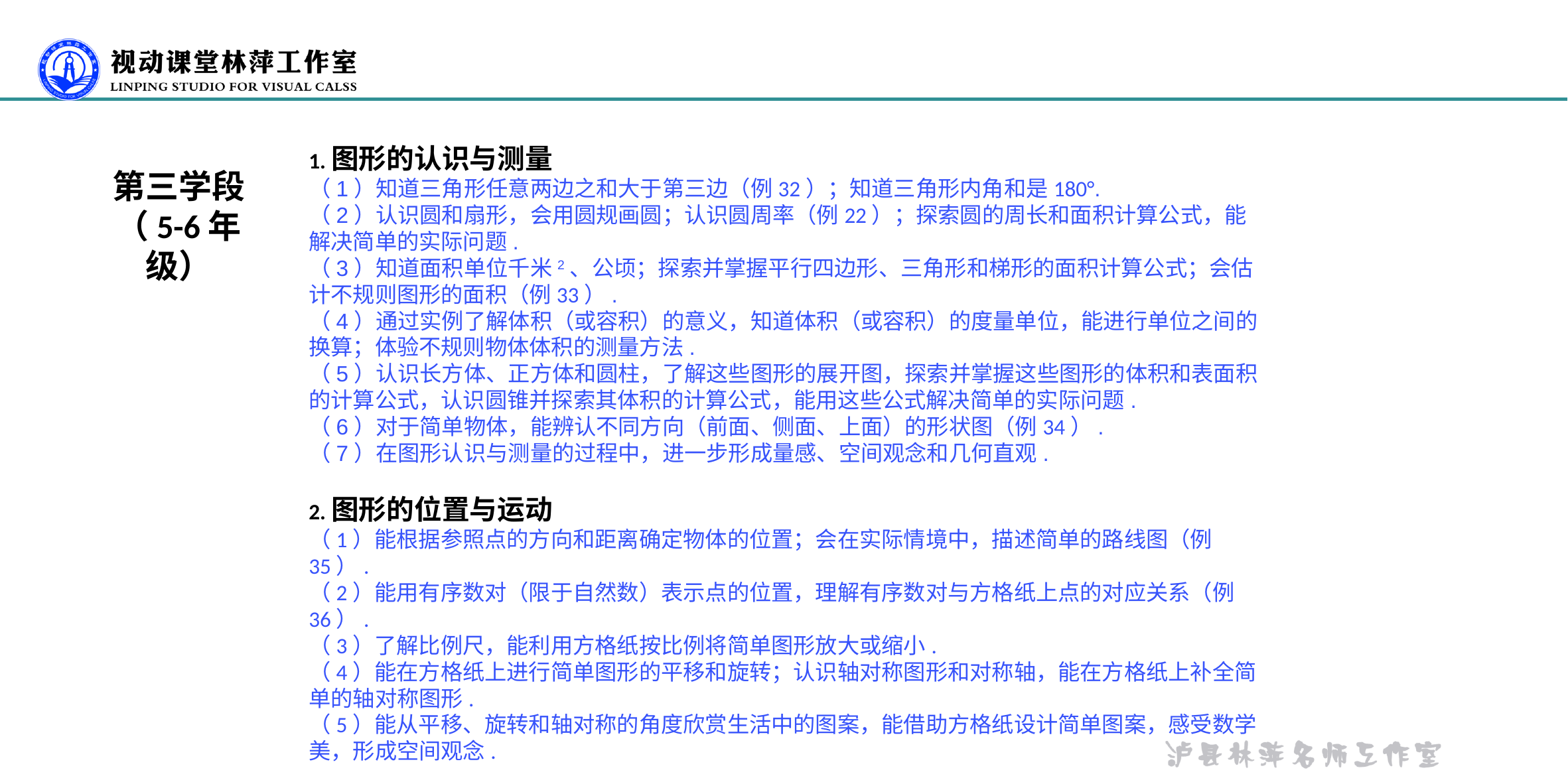

1.图形的认识与测量
（1）知道三角形任意两边之和大于第三边（例32）；知道三角形内角和是180°.（2）认识圆和扇形，会用圆规画圆；认识圆周率（例22）；探索圆的周长和面积计算公式，能解决简单的实际问题.（3）知道面积单位千米2、公顷；探索并掌握平行四边形、三角形和梯形的面积计算公式；会估计不规则图形的面积（例33）.（4）通过实例了解体积（或容积）的意义，知道体积（或容积）的度量单位，能进行单位之间的换算；体验不规则物体体积的测量方法.（5）认识长方体、正方体和圆柱，了解这些图形的展开图，探索并掌握这些图形的体积和表面积的计算公式，认识圆锥并探索其体积的计算公式，能用这些公式解决简单的实际问题.（6）对于简单物体，能辨认不同方向（前面、侧面、上面）的形状图（例34）.（7）在图形认识与测量的过程中，进一步形成量感、空间观念和几何直观.

2.图形的位置与运动
（1）能根据参照点的方向和距离确定物体的位置；会在实际情境中，描述简单的路线图（例35）.
（2）能用有序数对（限于自然数）表示点的位置，理解有序数对与方格纸上点的对应关系（例36）.
（3）了解比例尺，能利用方格纸按比例将简单图形放大或缩小.
（4）能在方格纸上进行简单图形的平移和旋转；认识轴对称图形和对称轴，能在方格纸上补全简单的轴对称图形.
（5）能从平移、旋转和轴对称的角度欣赏生活中的图案，能借助方格纸设计简单图案，感受数学美，形成空间观念.
第三学段 （5-6年级）